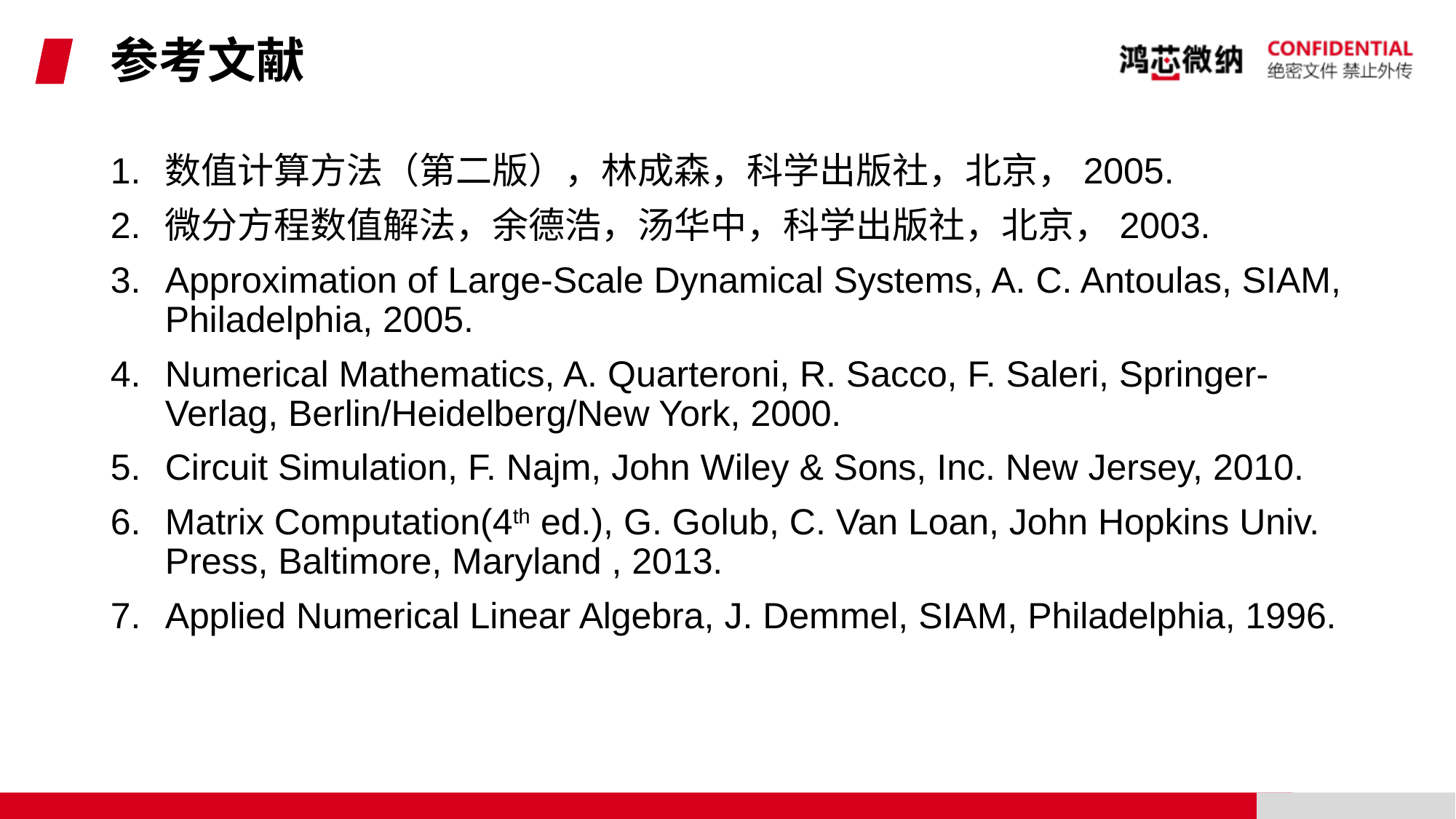

# 参考文献
数值计算方法（第二版），林成森，科学出版社，北京，2005.
微分方程数值解法，余德浩，汤华中，科学出版社，北京，2003.
Approximation of Large-Scale Dynamical Systems, A. C. Antoulas, SIAM, Philadelphia, 2005.
Numerical Mathematics, A. Quarteroni, R. Sacco, F. Saleri, Springer-Verlag, Berlin/Heidelberg/New York, 2000.
Circuit Simulation, F. Najm, John Wiley & Sons, Inc. New Jersey, 2010.
Matrix Computation(4th ed.), G. Golub, C. Van Loan, John Hopkins Univ. Press, Baltimore, Maryland , 2013.
Applied Numerical Linear Algebra, J. Demmel, SIAM, Philadelphia, 1996.